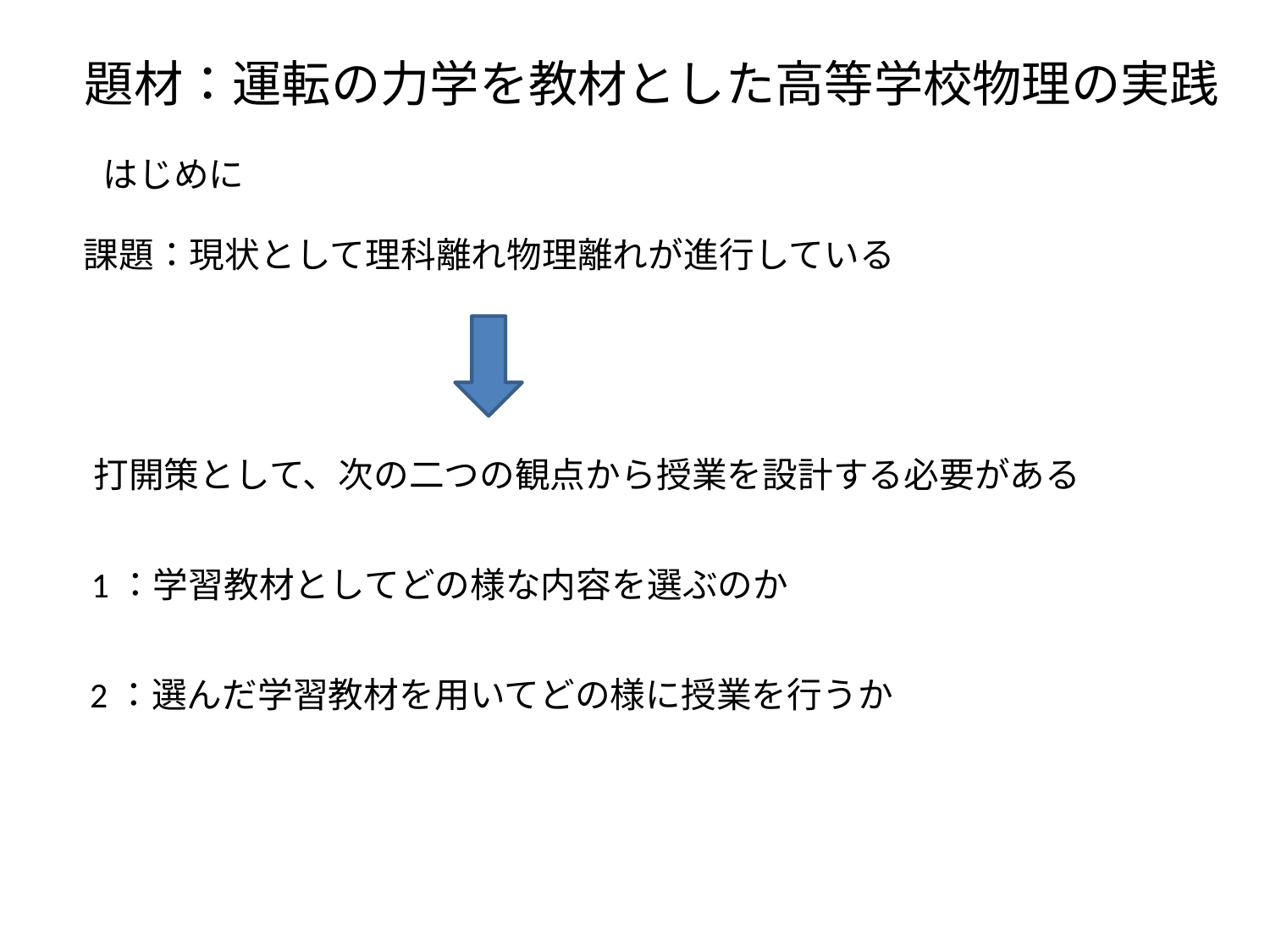

題材：運転の力学を教材とした高等学校物理の実践
はじめに
課題：現状として理科離れ物理離れが進行している

打開策として、次の二つの観点から授業を設計する必要がある
1：学習教材としてどの様な内容を選ぶのか
2：選んだ学習教材を用いてどの様に授業を行うか